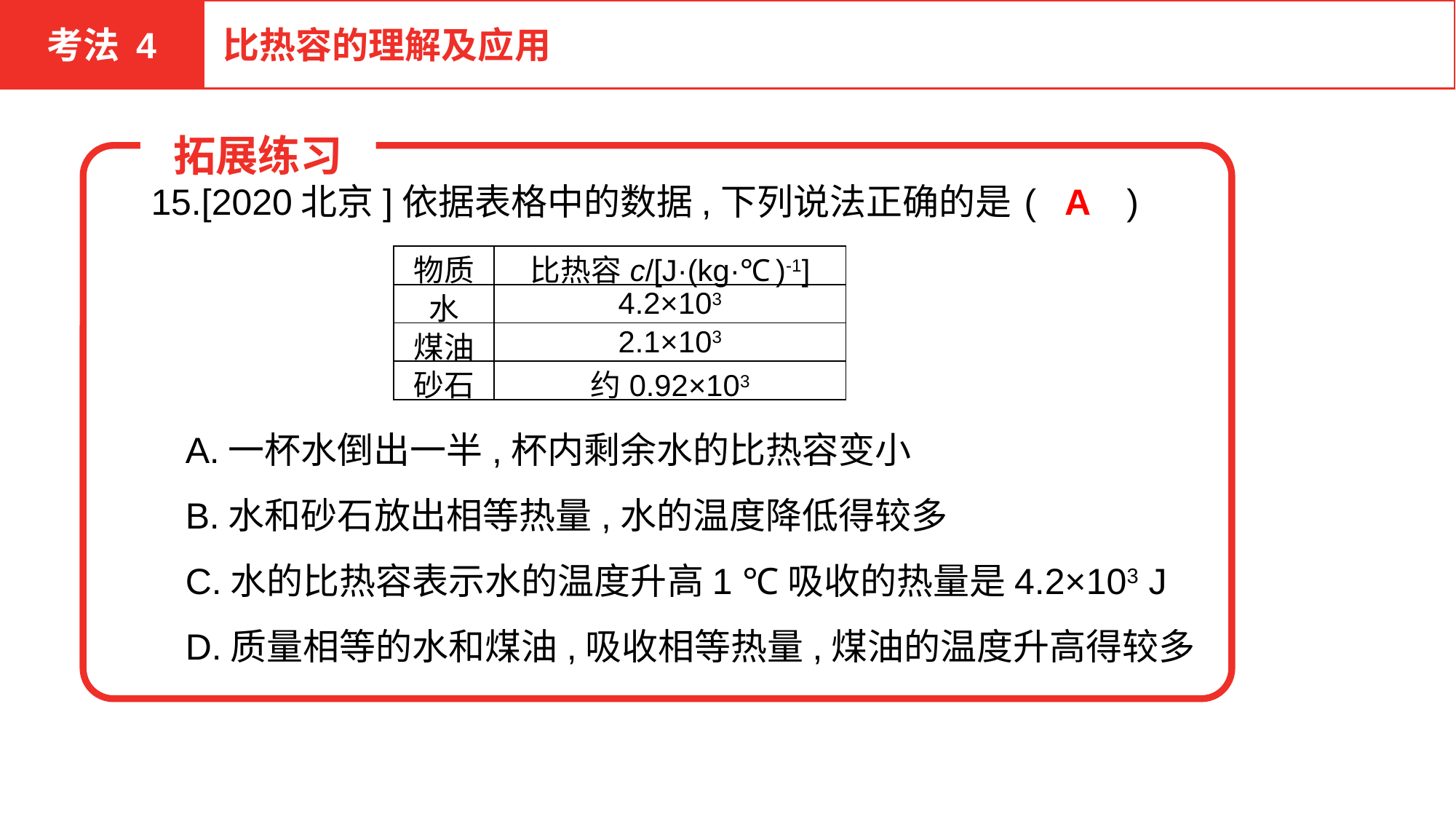

考法 4
比热容的理解及应用
拓展练习

15.[2020北京]依据表格中的数据,下列说法正确的是	(　　)
A
| 物质 | 比热容c/[J·(kg·℃)-1] |
| --- | --- |
| 水 | 4.2×103 |
| 煤油 | 2.1×103 |
| 砂石 | 约0.92×103 |

A.一杯水倒出一半,杯内剩余水的比热容变小
B.水和砂石放出相等热量,水的温度降低得较多
C.水的比热容表示水的温度升高1 ℃吸收的热量是4.2×103 J
D.质量相等的水和煤油,吸收相等热量,煤油的温度升高得较多